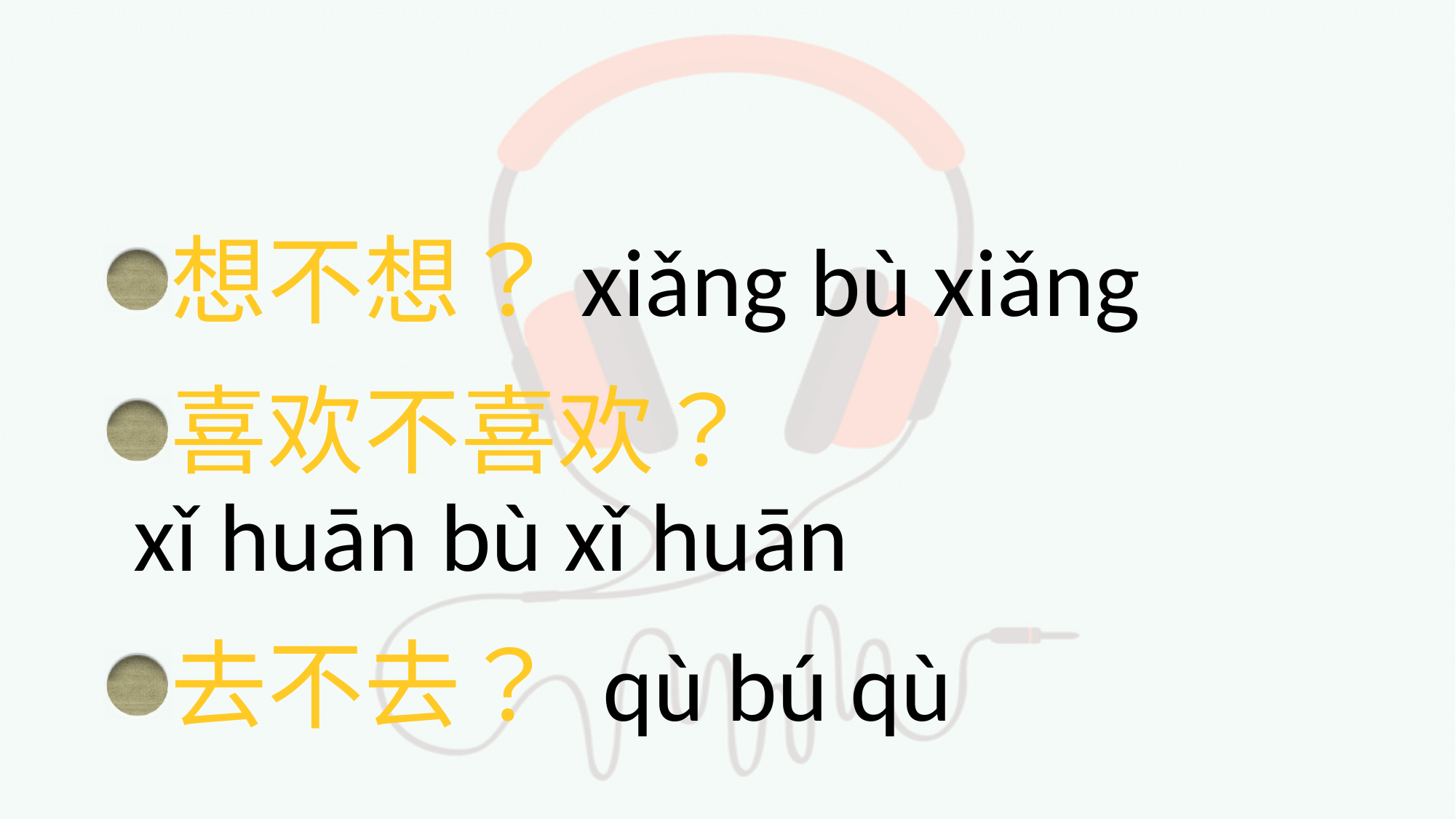

#
想不想？xiǎng bù xiǎng
喜欢不喜欢？
xǐ huān bù xǐ huān
去不去？ qù bú qù